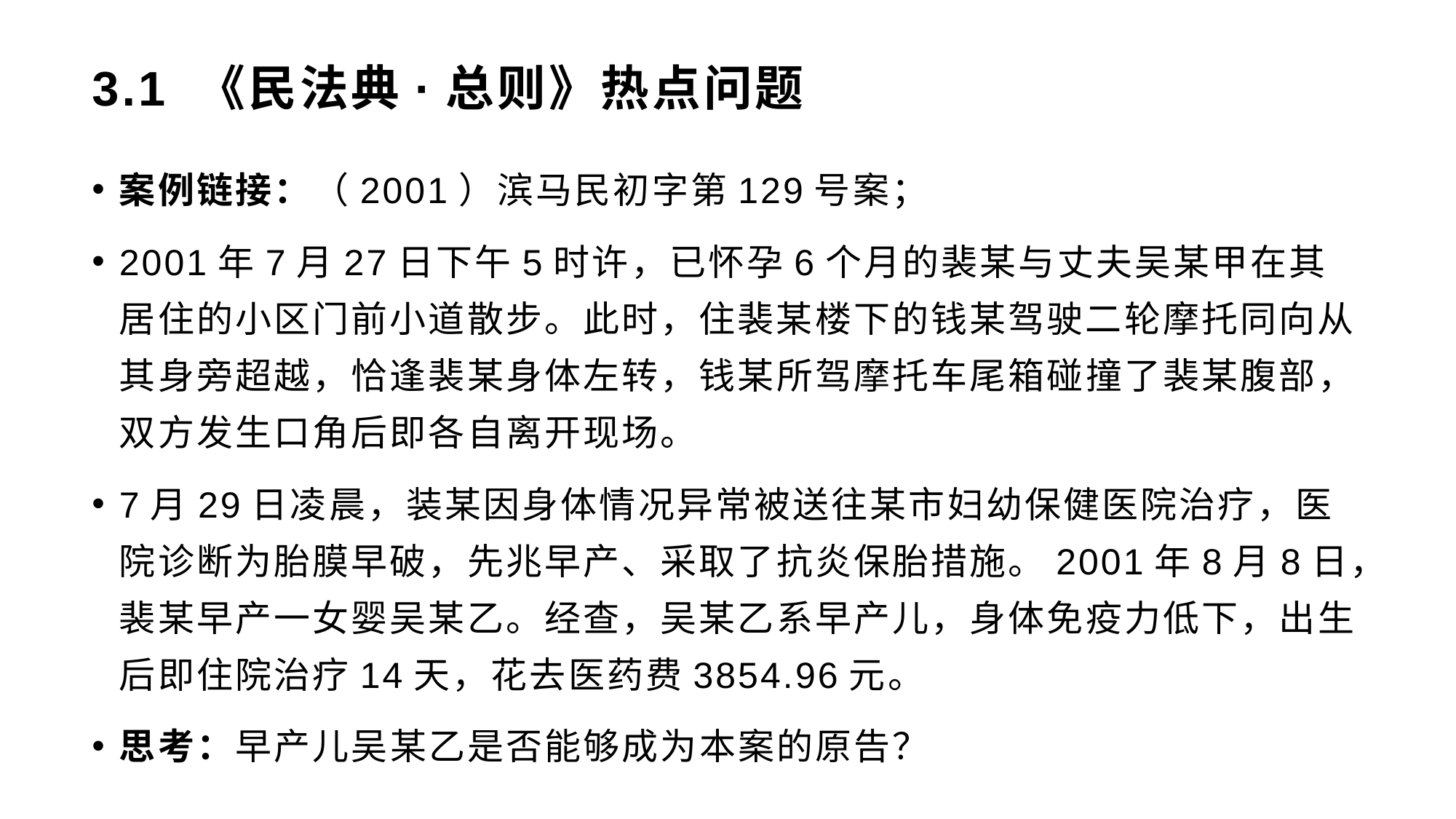

# 3.1 《民法典·总则》热点问题
案例链接：（2001）滨马民初字第129号案；
2001年7月27日下午5时许，已怀孕6个月的裴某与丈夫吴某甲在其居住的小区门前小道散步。此时，住裴某楼下的钱某驾驶二轮摩托同向从其身旁超越，恰逢裴某身体左转，钱某所驾摩托车尾箱碰撞了裴某腹部，双方发生口角后即各自离开现场。
7月29日凌晨，装某因身体情况异常被送往某市妇幼保健医院治疗，医院诊断为胎膜早破，先兆早产、采取了抗炎保胎措施。2001年8月8日，裴某早产一女婴吴某乙。经查，吴某乙系早产儿，身体免疫力低下，出生后即住院治疗14天，花去医药费3854.96元。
思考：早产儿吴某乙是否能够成为本案的原告？